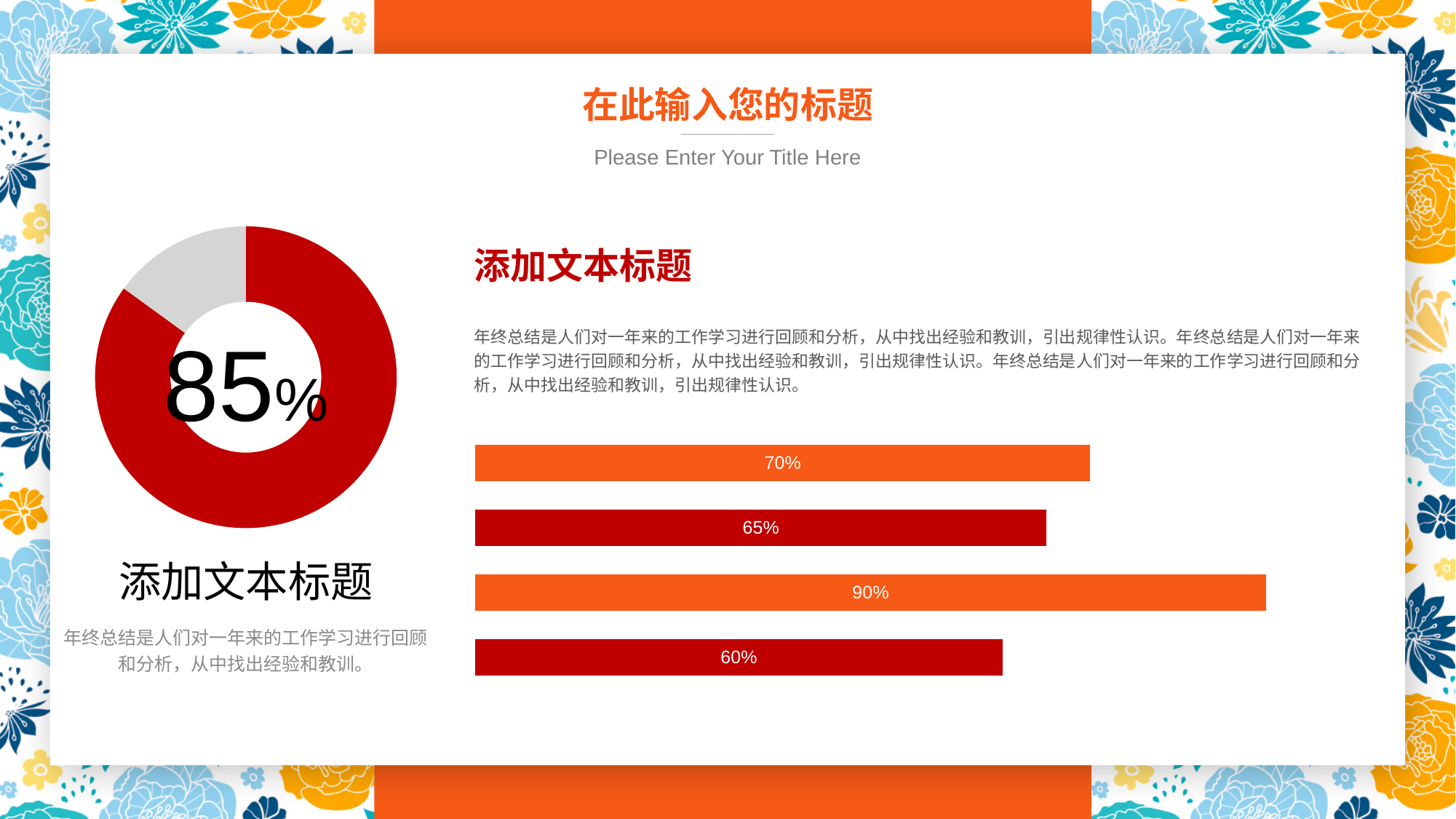

在此输入您的标题
Please Enter Your Title Here

### Chart

| Category | 销售额 |
|---|---|
| 第一季度 | 0.85 |
| 第二季度 | 0.15 |
添加文本标题
年终总结是人们对一年来的工作学习进行回顾和分析，从中找出经验和教训，引出规律性认识。年终总结是人们对一年来的工作学习进行回顾和分析，从中找出经验和教训，引出规律性认识。年终总结是人们对一年来的工作学习进行回顾和分析，从中找出经验和教训，引出规律性认识。
85%

### Chart

| Category | 系列 1 |
|---|---|
| 类别 1 | 0.7 |
| 类别 2 | 0.65 |
| 类别 3 | 0.9 |
| 类别 4 | 0.6 |
添加文本标题
年终总结是人们对一年来的工作学习进行回顾和分析，从中找出经验和教训。